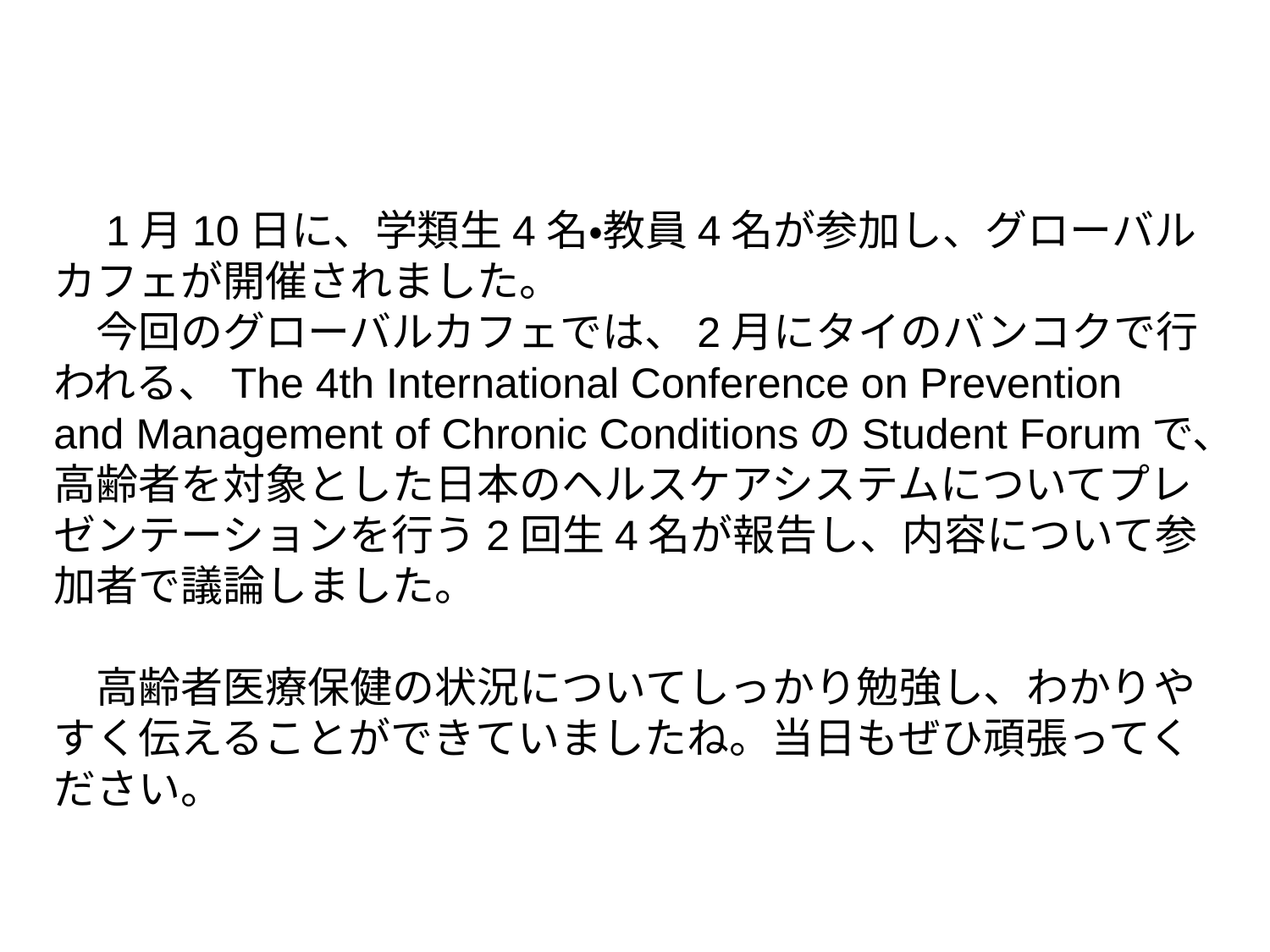

1月10日に、学類生4名・教員4名が参加し、グローバルカフェが開催されました。
　今回のグローバルカフェでは、2月にタイのバンコクで行われる、The 4th International Conference on Prevention and Management of Chronic ConditionsのStudent Forumで、
高齢者を対象とした日本のヘルスケアシステムについてプレゼンテーションを行う2回生4名が報告し、内容について参加者で議論しました。

　高齢者医療保健の状況についてしっかり勉強し、わかりやすく伝えることができていましたね。当日もぜひ頑張ってください。